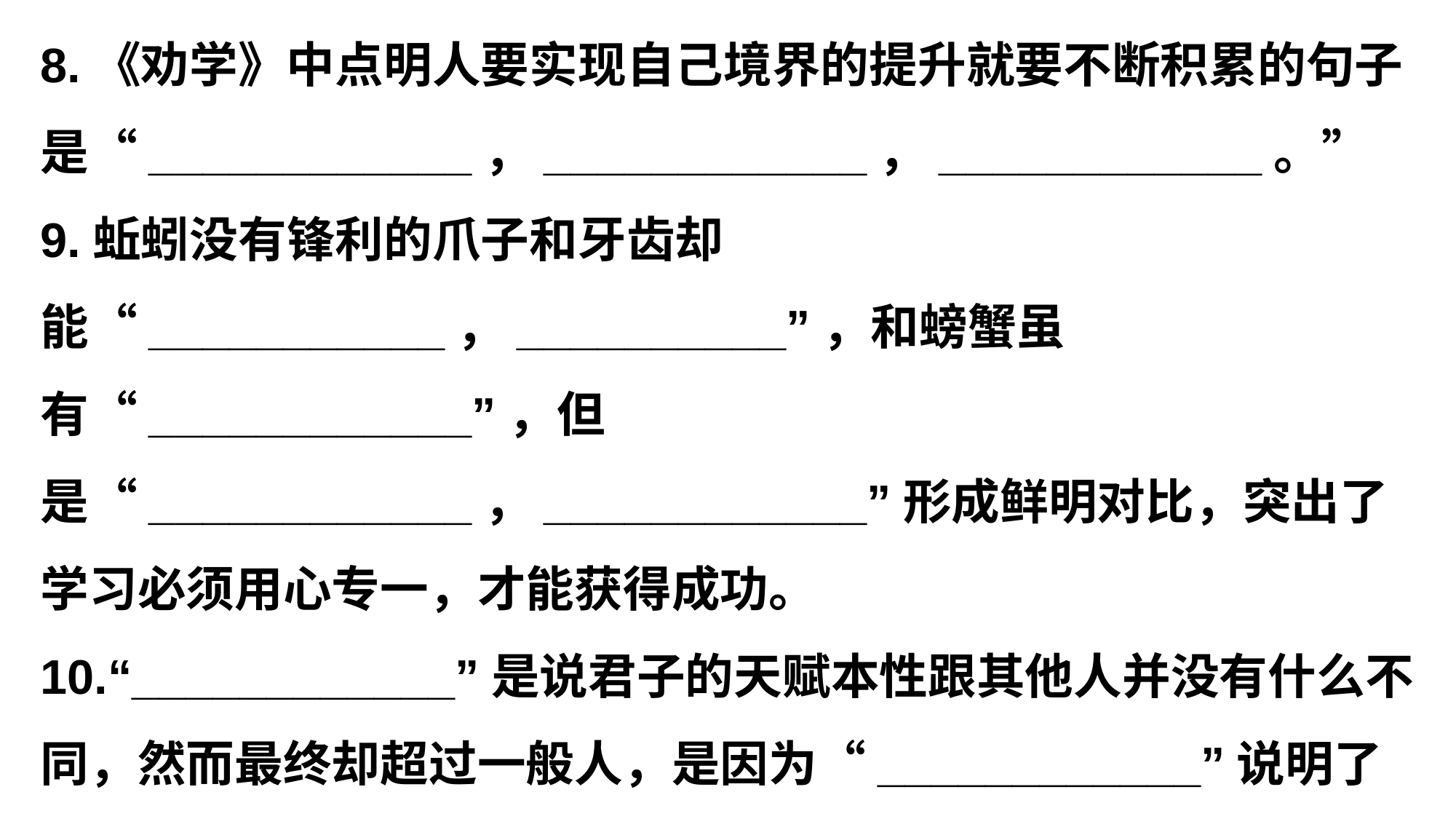

8.《劝学》中点明人要实现自己境界的提升就要不断积累的句子是“____________，____________，____________。”
9.蚯蚓没有锋利的爪子和牙齿却能“___________，__________”，和螃蟹虽有“____________”，但是“____________，____________”形成鲜明对比，突出了学习必须用心专一，才能获得成功。
10.“____________”是说君子的天赋本性跟其他人并没有什么不同，然而最终却超过一般人，是因为“____________”说明了利用学习可以弥补自己不足的道理。